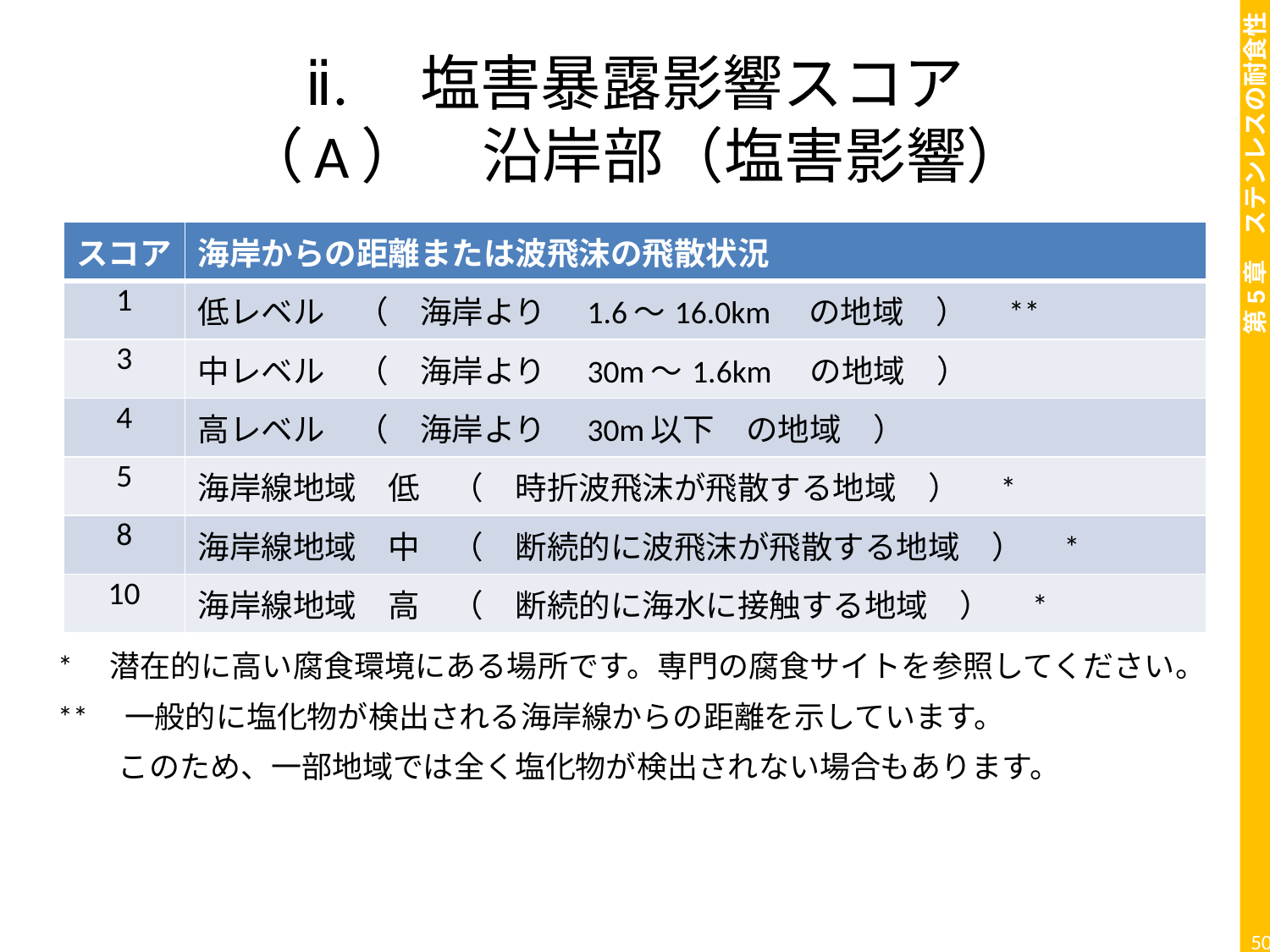

# ⅱ.　塩害暴露影響スコア （A）　沿岸部（塩害影響）
| スコア | 海岸からの距離または波飛沫の飛散状況 |
| --- | --- |
| 1 | 低レベル　（　海岸より　1.6～16.0km　の地域　）　\*\* |
| 3 | 中レベル　（　海岸より　30m～1.6km　の地域　） |
| 4 | 高レベル　（　海岸より　30m以下　の地域　） |
| 5 | 海岸線地域　低　（　時折波飛沫が飛散する地域　）　\* |
| 8 | 海岸線地域　中　（　断続的に波飛沫が飛散する地域　）　\* |
| 10 | 海岸線地域　高　（　断続的に海水に接触する地域　）　\* |
*　潜在的に高い腐食環境にある場所です。専門の腐食サイトを参照してください。
**　一般的に塩化物が検出される海岸線からの距離を示しています。
　　このため、一部地域では全く塩化物が検出されない場合もあります。
50